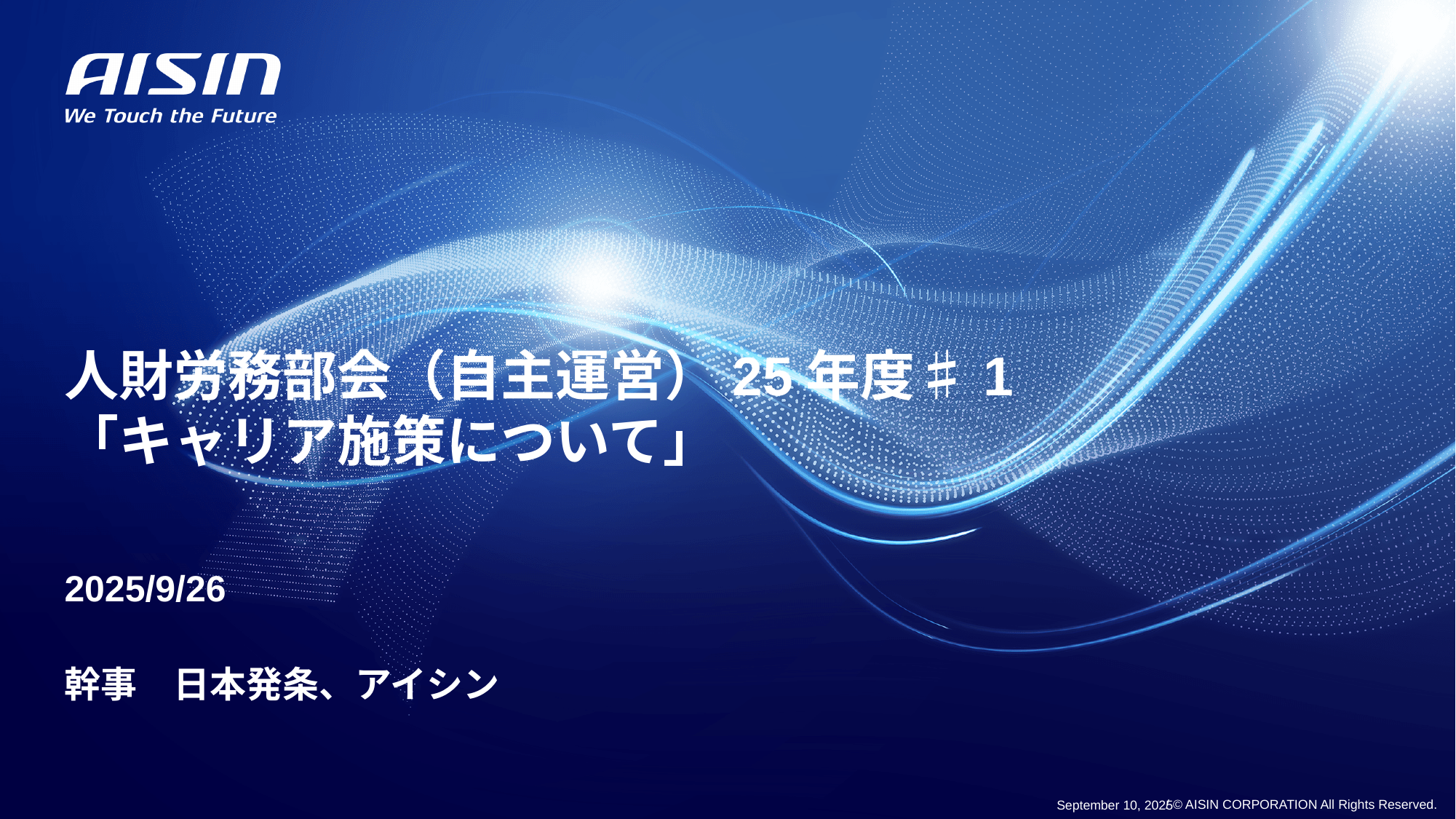

人財労務部会（自主運営）25年度♯1
「キャリア施策について」
2025/9/26
幹事　日本発条、アイシン
September 10, 2025